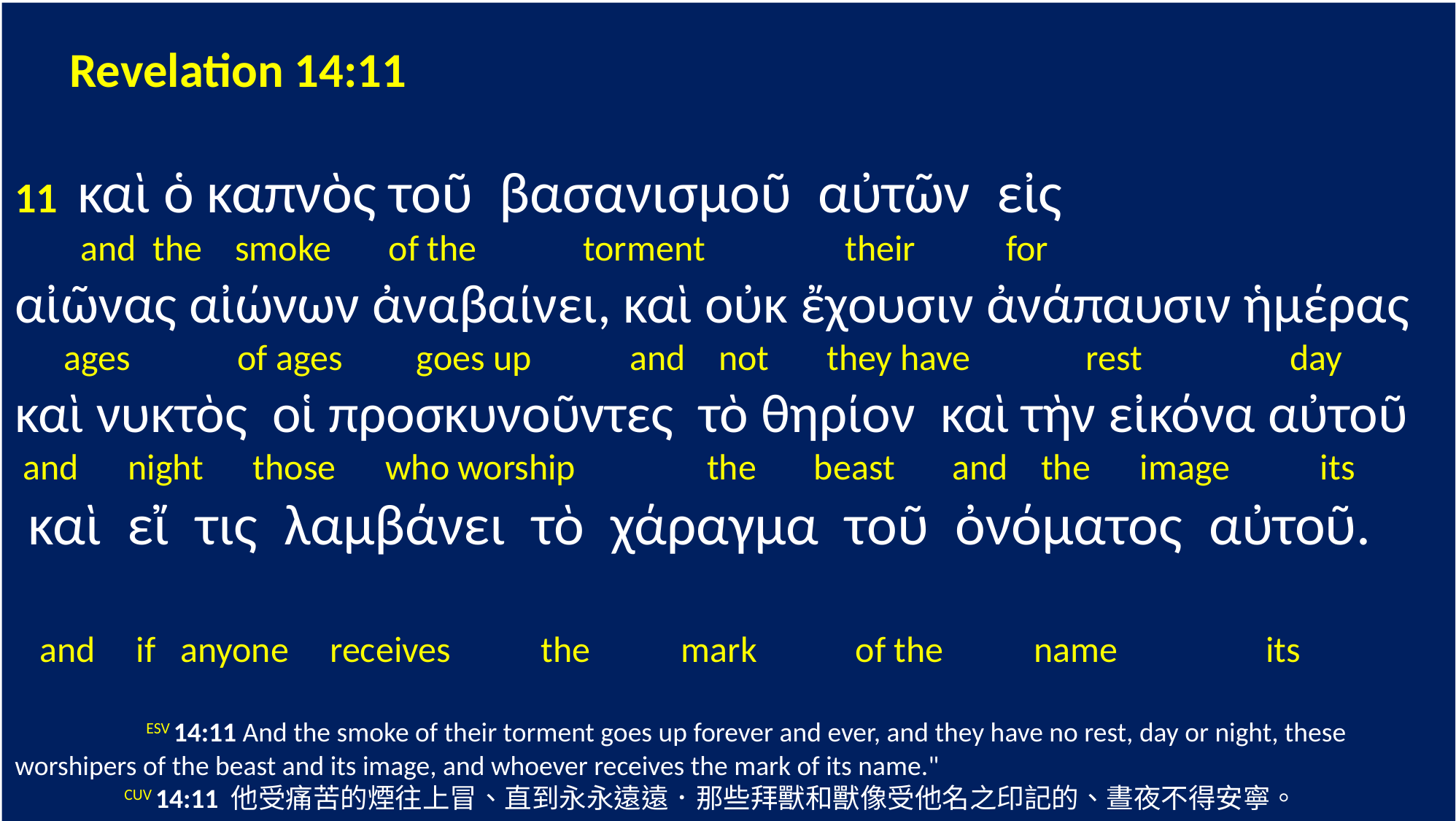

Revelation 14:11

11  καὶ ὁ καπνὸς τοῦ  βασανισμοῦ  αὐτῶν  εἰς
        and  the    smoke       of the             torment                 their           for
αἰῶνας αἰώνων ἀναβαίνει, καὶ οὐκ ἔχουσιν ἀνάπαυσιν ἡμέρας
      ages             of ages         goes up            and    not       they have              rest                  day
καὶ νυκτὸς  οἱ προσκυνοῦντες  τὸ θηρίον  καὶ τὴν εἰκόνα αὐτοῦ
 and      night      those      who worship                the       beast       and    the      image           its
 καὶ  εἴ  τις  λαμβάνει  τὸ  χάραγμα  τοῦ  ὀνόματος  αὐτοῦ.
   and     if   anyone     receives           the           mark            of the           name                  its

 	      ESV 14:11 And the smoke of their torment goes up forever and ever, and they have no rest, day or night, these worshipers of the beast and its image, and whoever receives the mark of its name."
	CUV 14:11 他受痛苦的煙往上冒、直到永永遠遠．那些拜獸和獸像受他名之印記的、晝夜不得安寧。